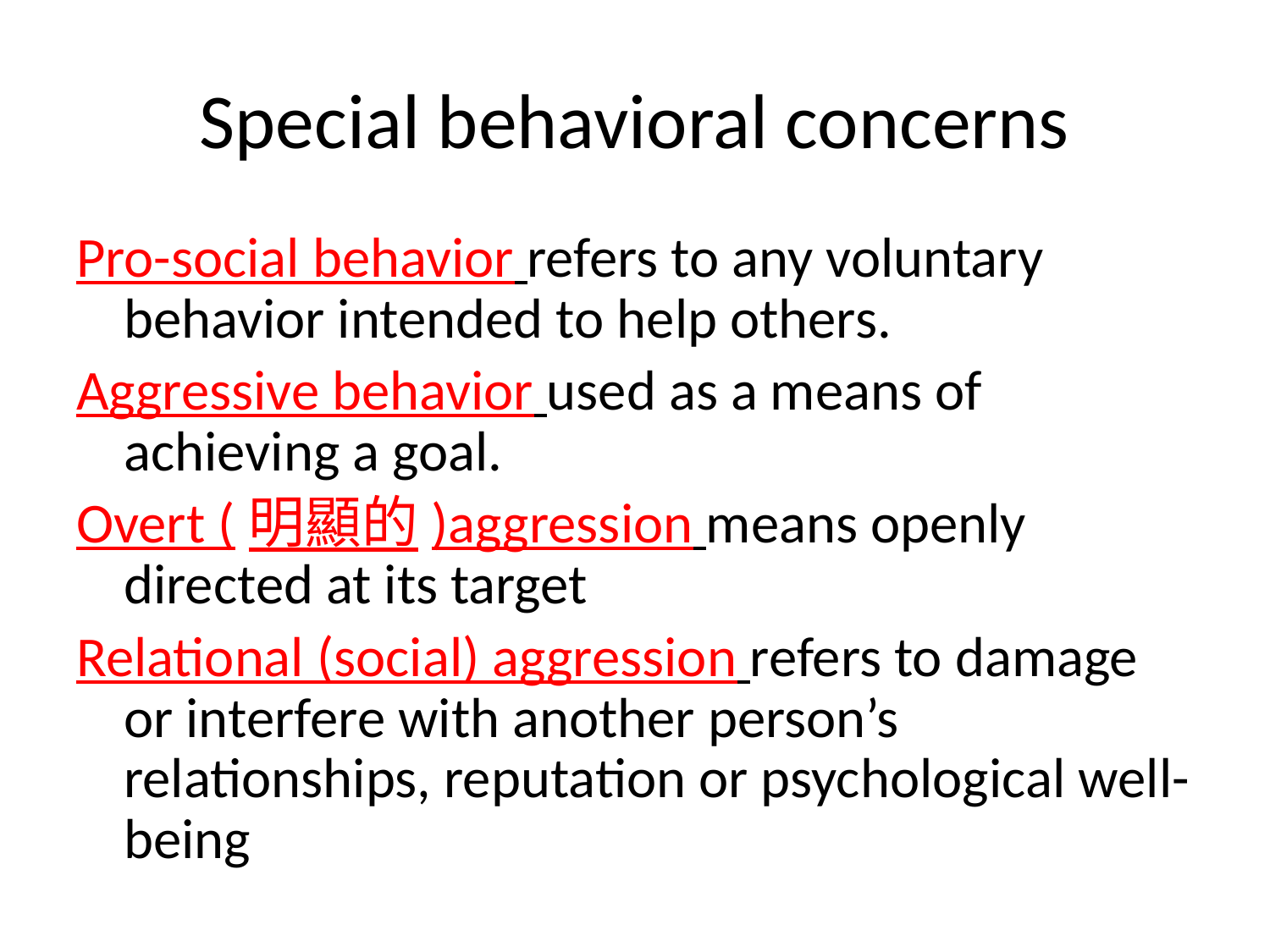

# Special behavioral concerns
Pro-social behavior refers to any voluntary behavior intended to help others.
Aggressive behavior used as a means of achieving a goal.
Overt (明顯的)aggression means openly directed at its target
Relational (social) aggression refers to damage or interfere with another person’s relationships, reputation or psychological well-being